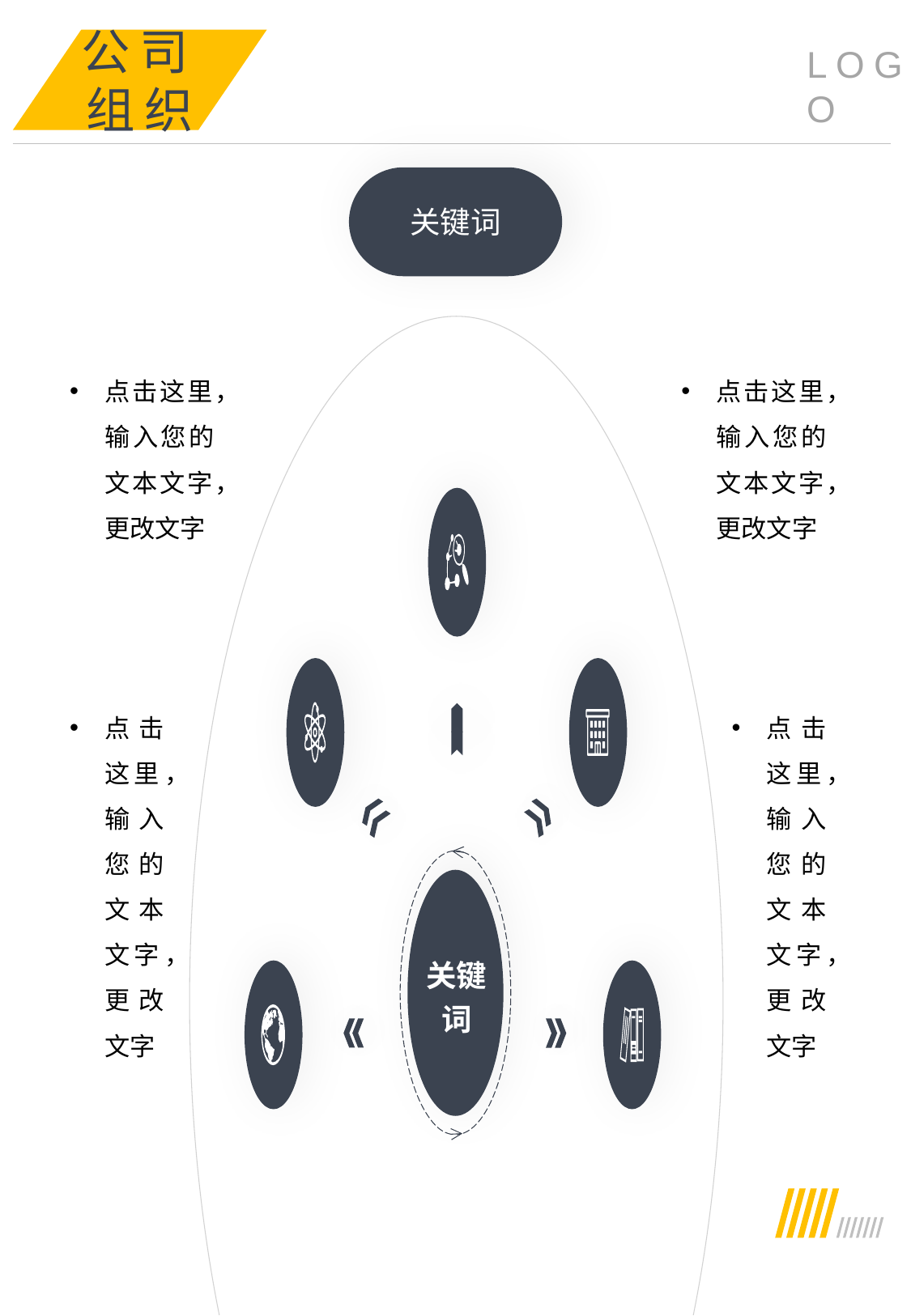

公司组织
LOGO
关键词

点击这里，输入您的文本文字，更改文字
点击这里，输入您的文本文字，更改文字

点击这里，输入您的文本文字，更改文字
点击这里，输入您的文本文字，更改文字

关键词